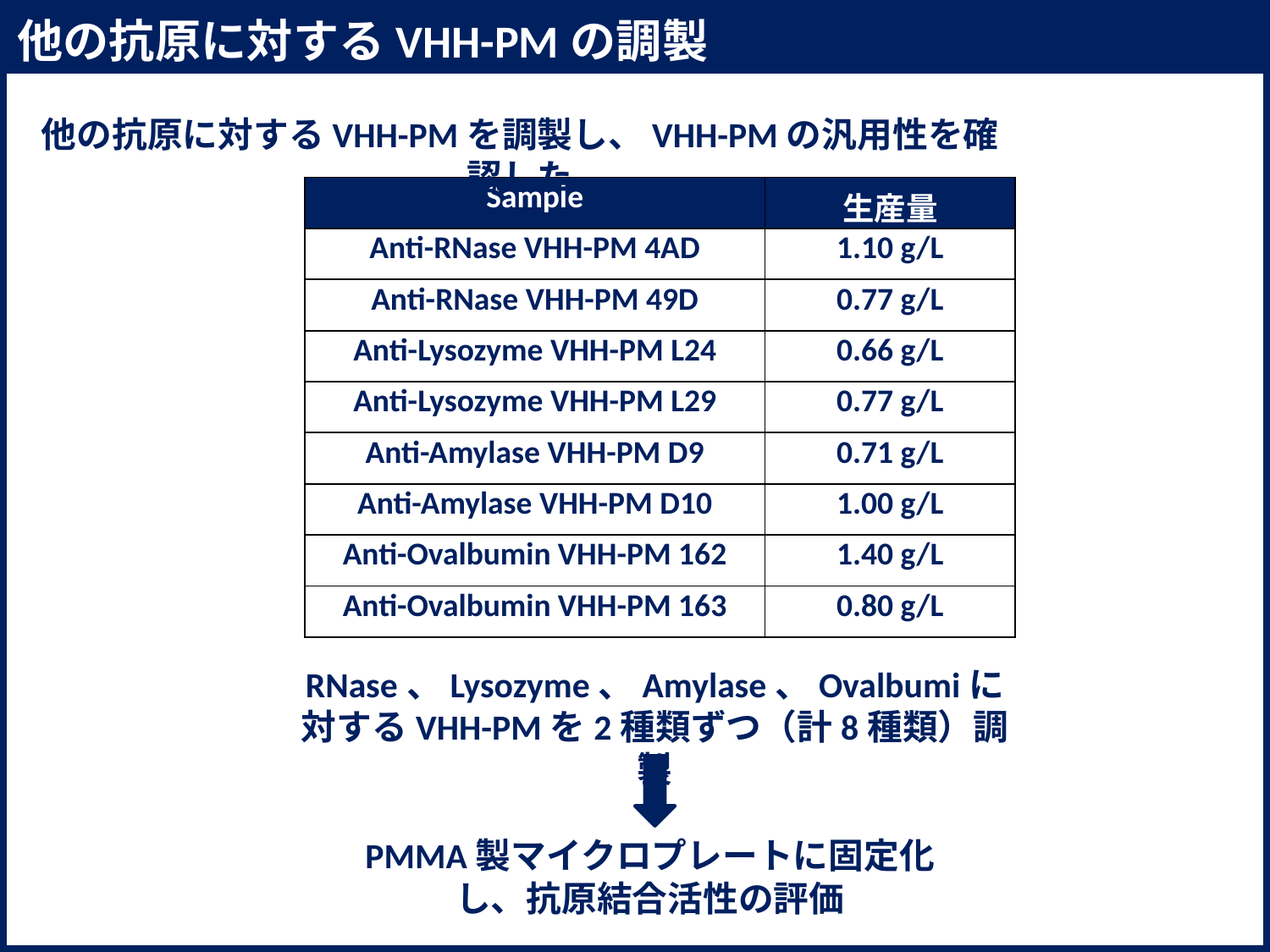

他の抗原に対するVHH-PMの調製
他の抗原に対するVHH-PMを調製し、VHH-PMの汎用性を確認した
| Sample | 生産量 |
| --- | --- |
| Anti-RNase VHH-PM 4AD | 1.10 g/L |
| Anti-RNase VHH-PM 49D | 0.77 g/L |
| Anti-Lysozyme VHH-PM L24 | 0.66 g/L |
| Anti-Lysozyme VHH-PM L29 | 0.77 g/L |
| Anti-Amylase VHH-PM D9 | 0.71 g/L |
| Anti-Amylase VHH-PM D10 | 1.00 g/L |
| Anti-Ovalbumin VHH-PM 162 | 1.40 g/L |
| Anti-Ovalbumin VHH-PM 163 | 0.80 g/L |
RNase、Lysozyme、Amylase、Ovalbumiに対するVHH-PMを2種類ずつ（計8種類）調製

PMMA製マイクロプレートに固定化し、抗原結合活性の評価